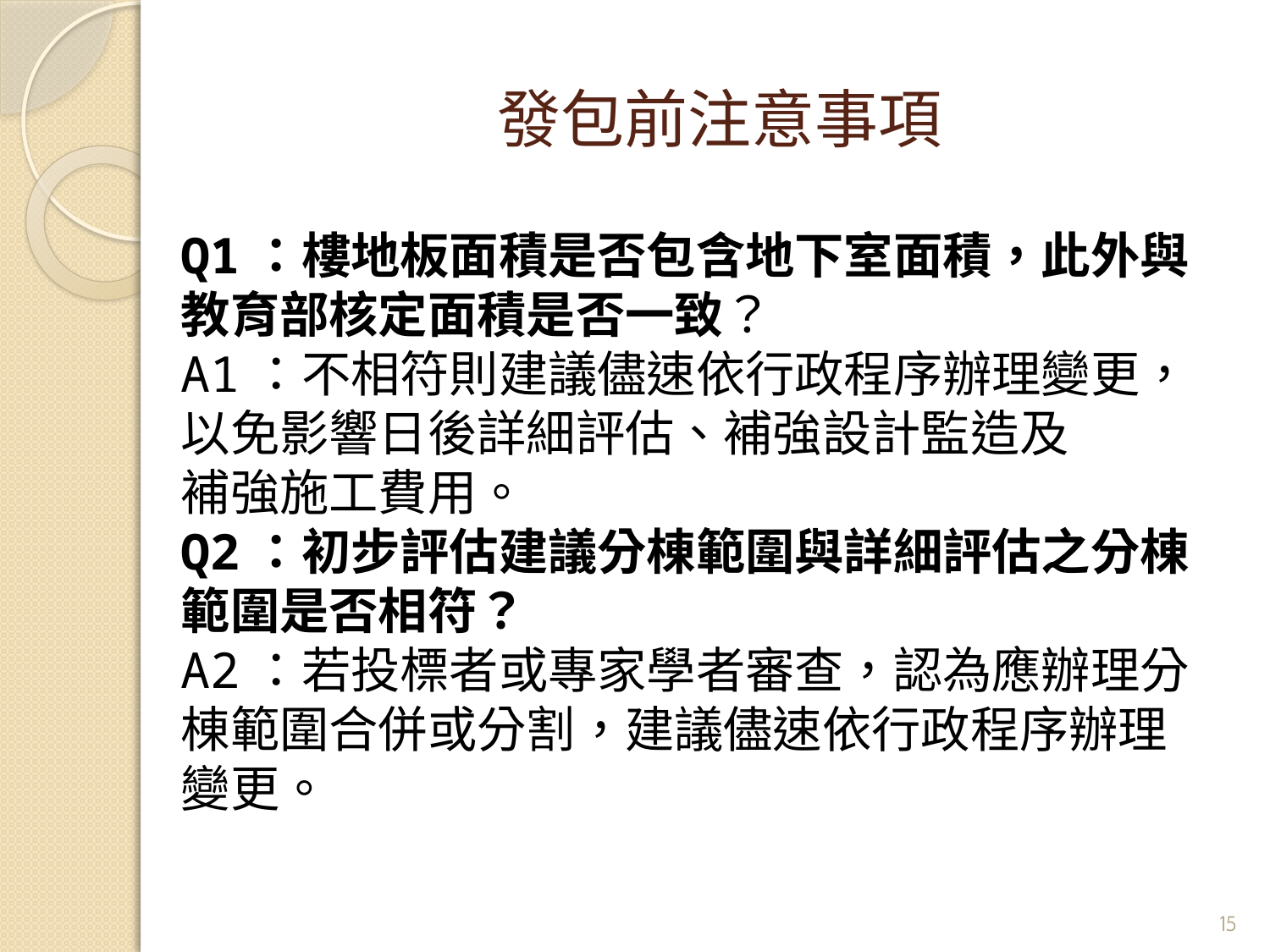

# 發包前注意事項
Q1：樓地板面積是否包含地下室面積，此外與
教育部核定面積是否一致？
A1：不相符則建議儘速依行政程序辦理變更，
以免影響日後詳細評估、補強設計監造及
補強施工費用。
Q2：初步評估建議分棟範圍與詳細評估之分棟
範圍是否相符？
A2：若投標者或專家學者審查，認為應辦理分棟範圍合併或分割，建議儘速依行政程序辦理變更。
15